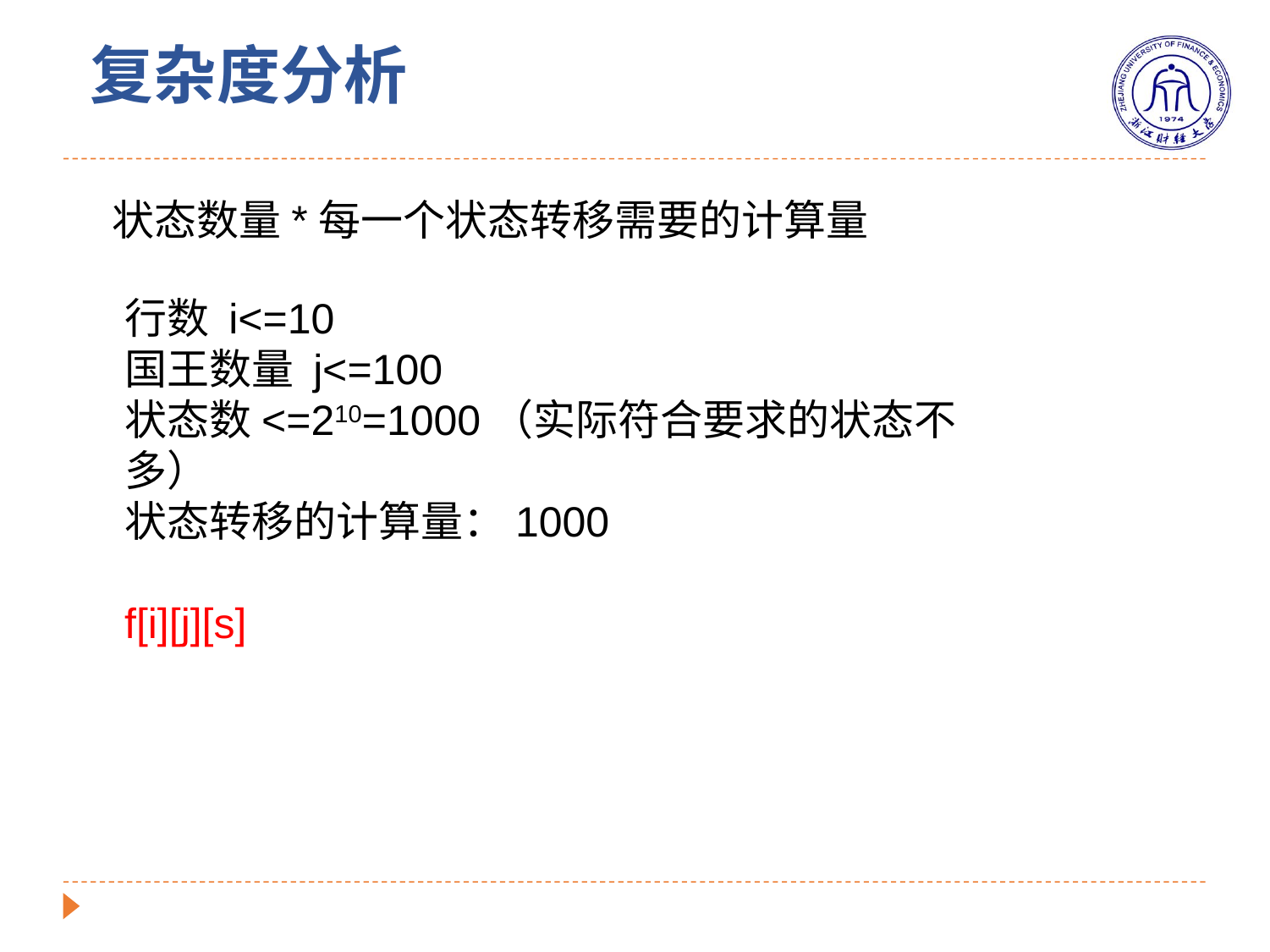

复杂度分析
状态数量*每一个状态转移需要的计算量
行数 i<=10
国王数量 j<=100
状态数<=210=1000（实际符合要求的状态不多）
状态转移的计算量：1000

f[i][j][s]

40